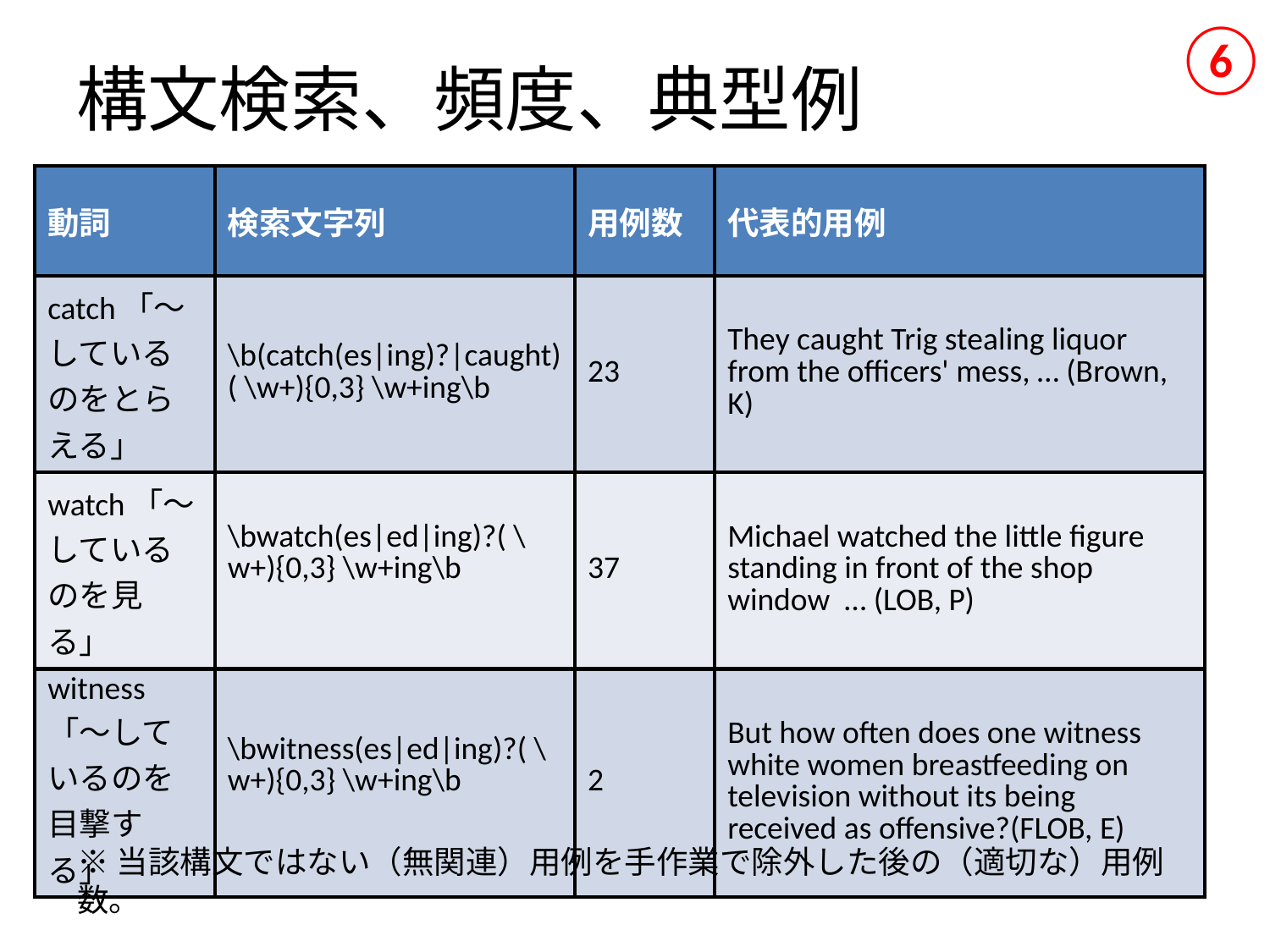

⑥
# 構文検索、頻度、典型例
| 動詞 | 検索文字列 | 用例数 | 代表的用例 |
| --- | --- | --- | --- |
| catch「～しているのをとらえる」 | \b(catch(es|ing)?|caught)( \w+){0,3} \w+ing\b | 23 | They caught Trig stealing liquor from the officers' mess, … (Brown, K) |
| watch「～しているのを見る」 | \bwatch(es|ed|ing)?( \w+){0,3} \w+ing\b | 37 | Michael watched the little figure standing in front of the shop window … (LOB, P) |
| witness「～しているのを目撃する」 | \bwitness(es|ed|ing)?( \w+){0,3} \w+ing\b | 2 | But how often does one witness white women breastfeeding on television without its being received as offensive?(FLOB, E) |
※当該構文ではない（無関連）用例を手作業で除外した後の（適切な）用例数。